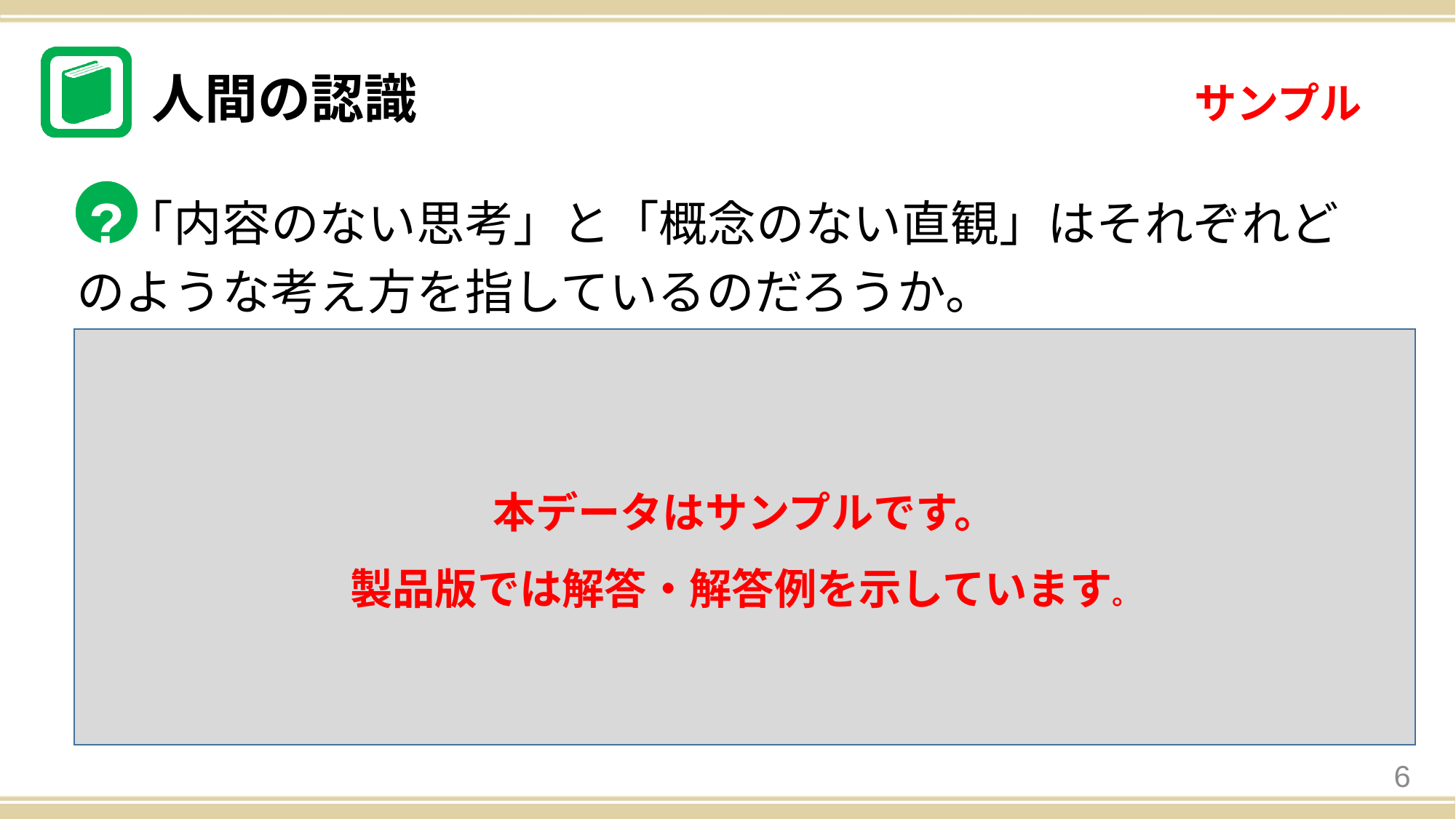

人間の認識
　「内容のない思考」と「概念のない直観」はそれぞれどのような考え方を指しているのだろうか。
?
本データはサンプルです。
製品版では解答・解答例を示しています。